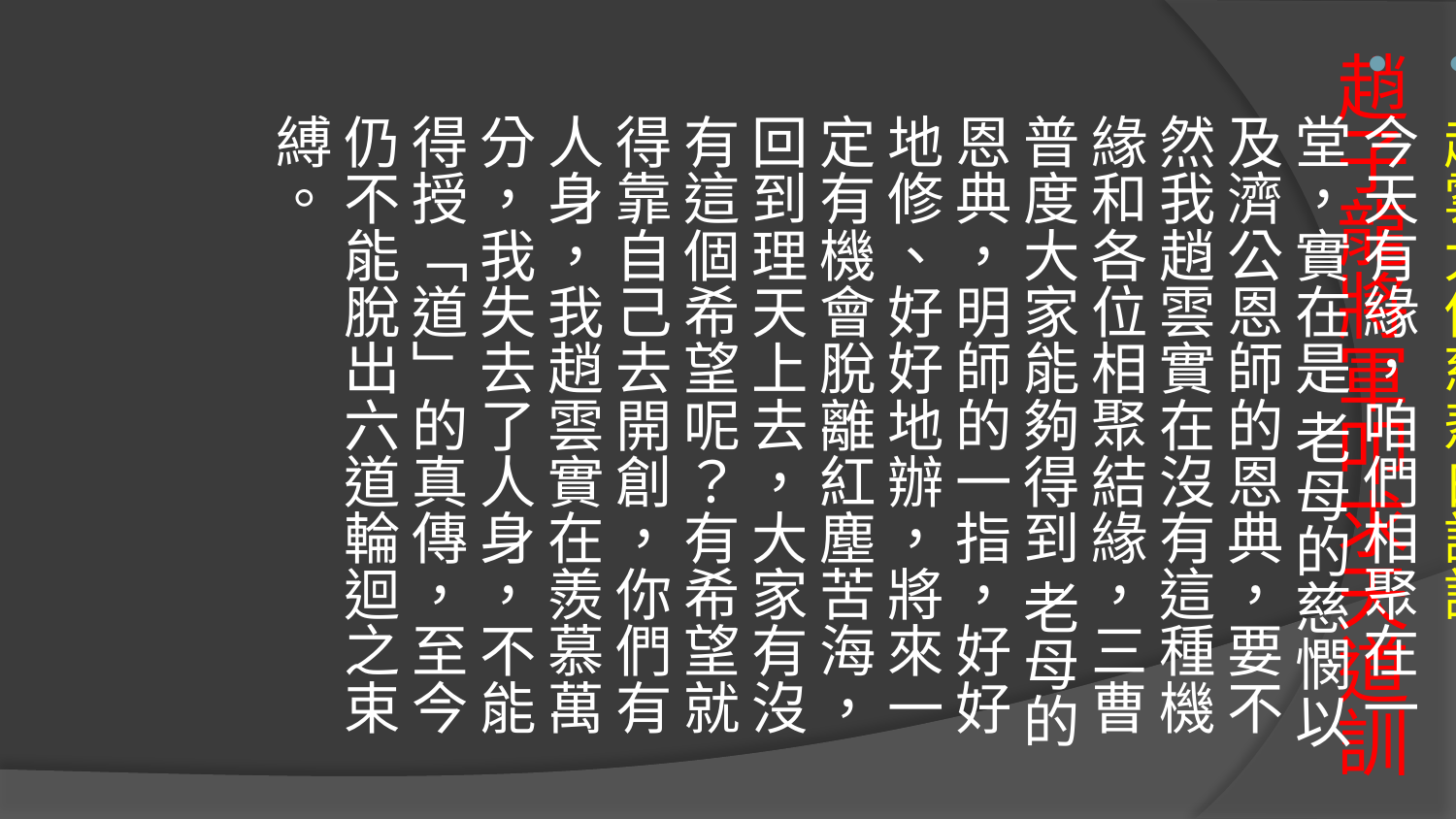

趙雲大仙慈悲白話訓
今天有緣，咱們相聚在一堂，實在是 老母的慈憫以及濟公恩師的恩典，要不然我趙雲實在沒有這種機緣和各位相聚結緣，三曹普度大家能夠得到 老母的恩典，明師的一指，好好地修、好好地辦，將來一定有機會脫離紅塵苦海，回到理天上去，大家有沒有這個希望呢？有希望就得靠自己去開創，你們有人身，我趙雲實在羨慕萬分，我失去了人身，不能得授「道」的真傳，至今仍不能脫出六道輪迴之束縛。
# 趙子龍將軍叩求天道訓